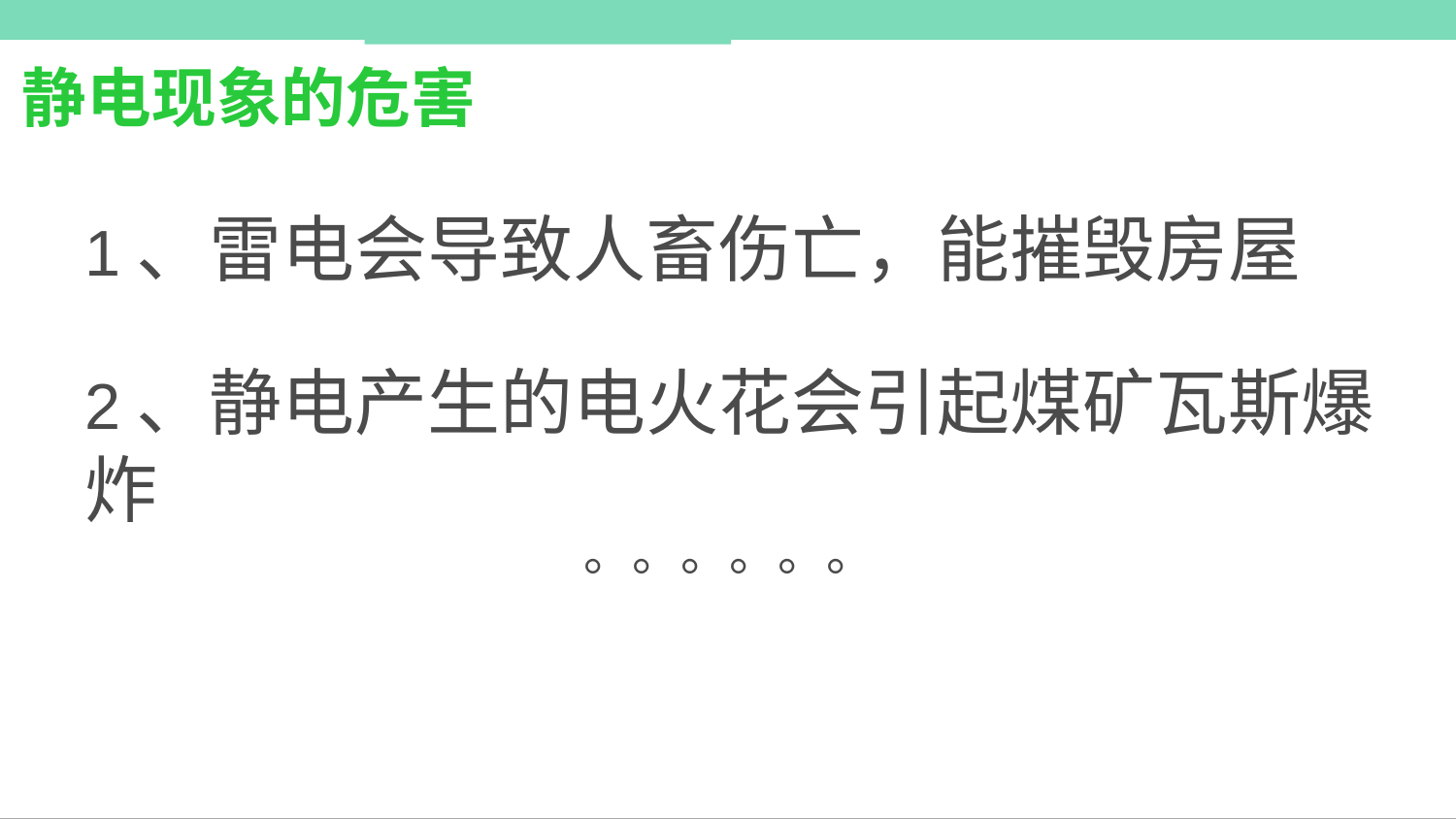

# 静电现象的危害
1、雷电会导致人畜伤亡，能摧毁房屋
2、静电产生的电火花会引起煤矿瓦斯爆炸

   。。。。。。